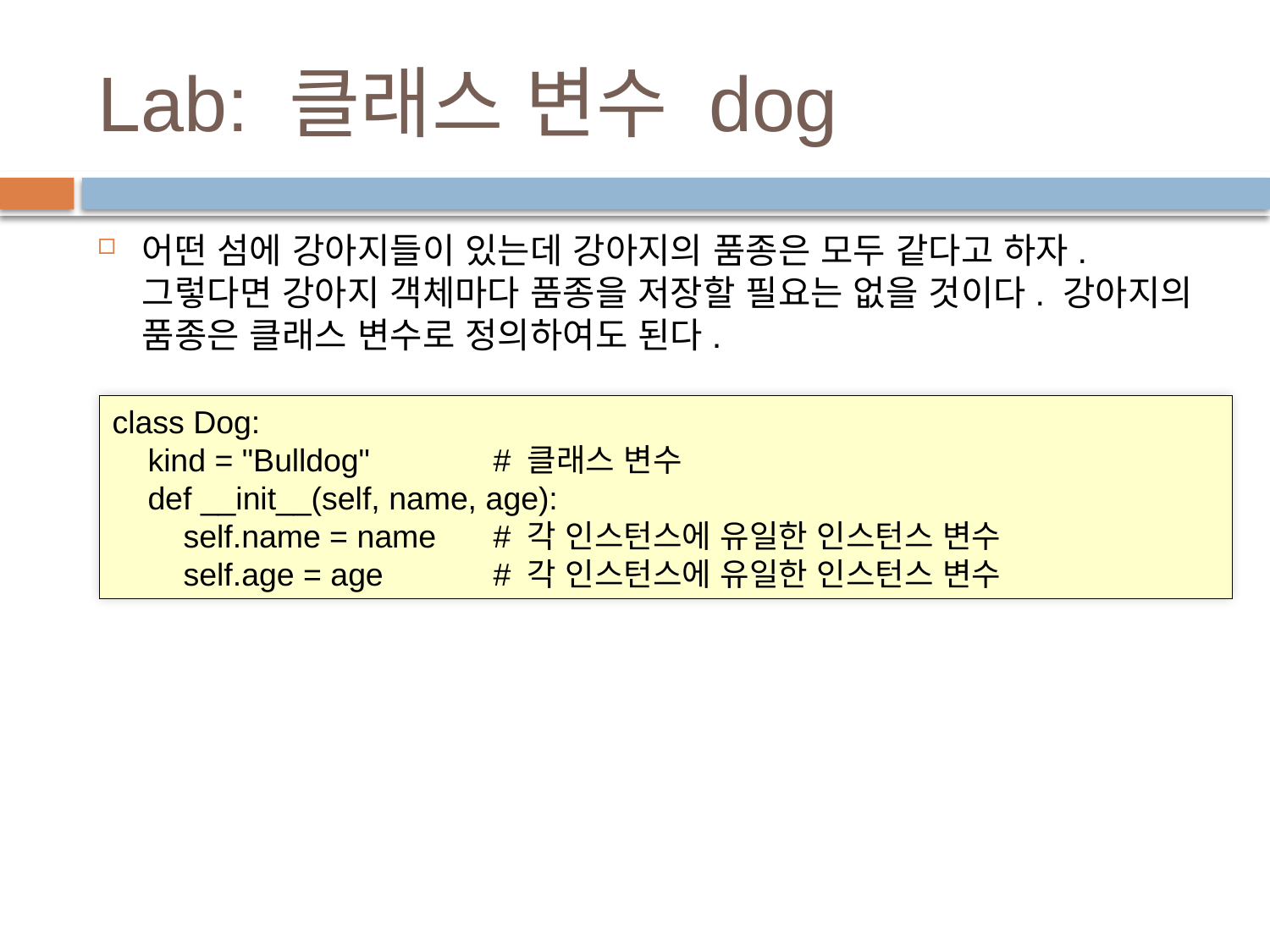

# Lab: 클래스 변수 dog
어떤 섬에 강아지들이 있는데 강아지의 품종은 모두 같다고 하자. 그렇다면 강아지 객체마다 품종을 저장할 필요는 없을 것이다. 강아지의 품종은 클래스 변수로 정의하여도 된다.
class Dog:
    kind = "Bulldog"         	# 클래스 변수
    def __init__(self, name, age):
        self.name = name    	# 각 인스턴스에 유일한 인스턴스 변수
        self.age = age    	# 각 인스턴스에 유일한 인스턴스 변수